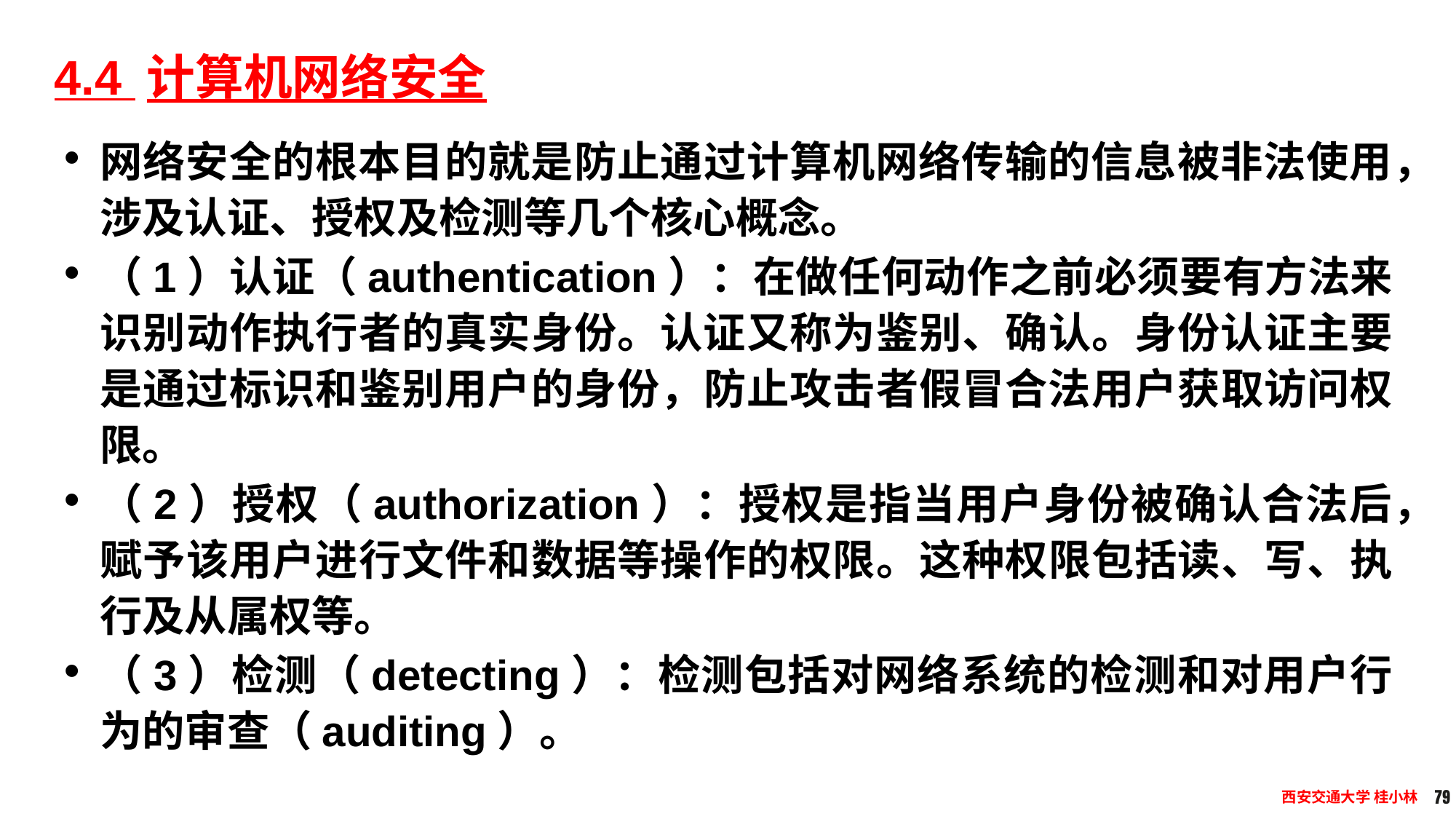

# 4.4 计算机网络安全
网络安全的根本目的就是防止通过计算机网络传输的信息被非法使用，涉及认证、授权及检测等几个核心概念。
（1）认证（authentication）：在做任何动作之前必须要有方法来识别动作执行者的真实身份。认证又称为鉴别、确认。身份认证主要是通过标识和鉴别用户的身份，防止攻击者假冒合法用户获取访问权限。
（2）授权（authorization）：授权是指当用户身份被确认合法后，赋予该用户进行文件和数据等操作的权限。这种权限包括读、写、执行及从属权等。
（3）检测（detecting）：检测包括对网络系统的检测和对用户行为的审查（auditing）。